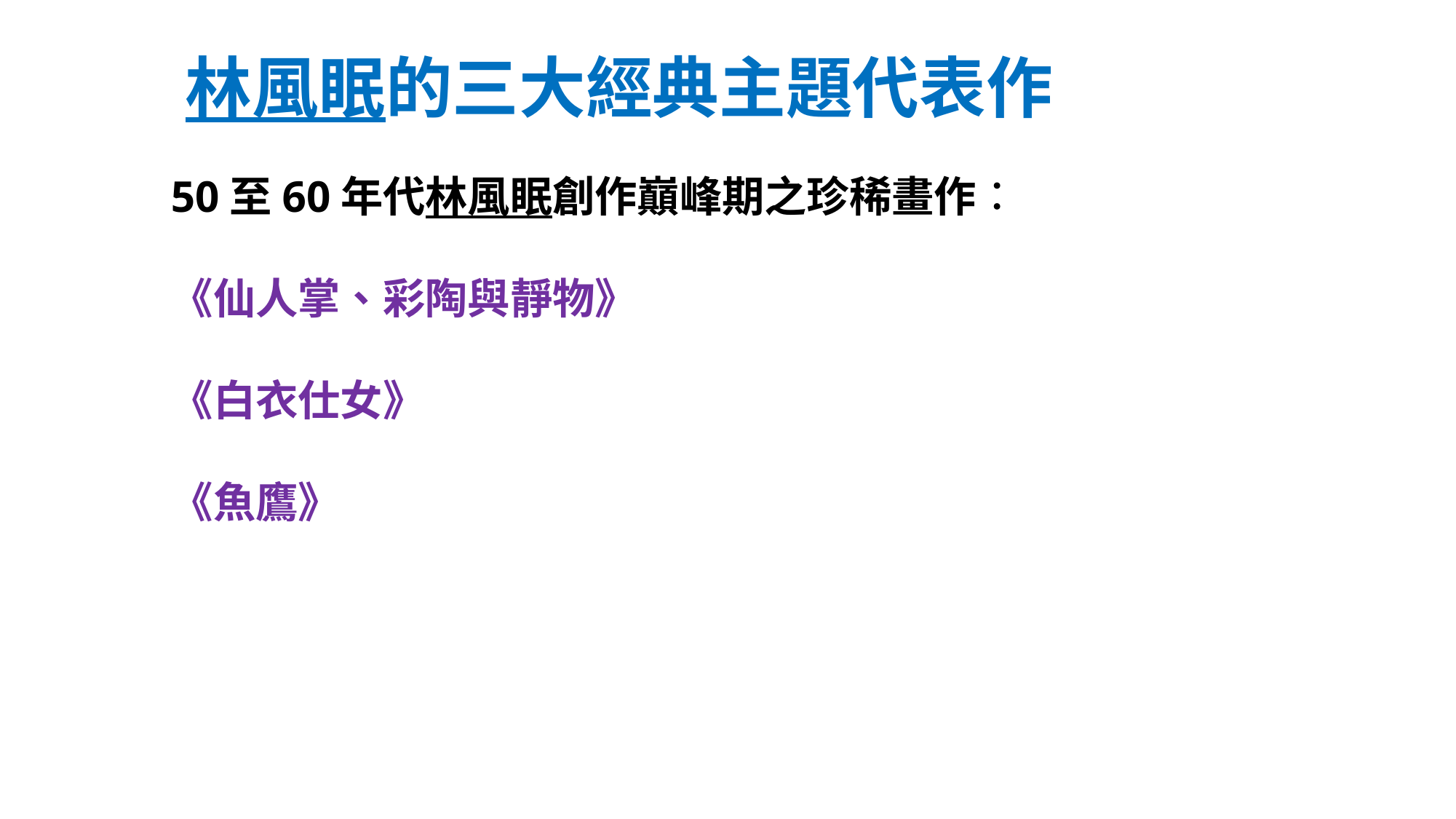

林風眠的三大經典主題代表作
50至60年代林風眠創作巔峰期之珍稀畫作：

《仙人掌、彩陶與靜物》

《白衣仕女》

《魚鷹》